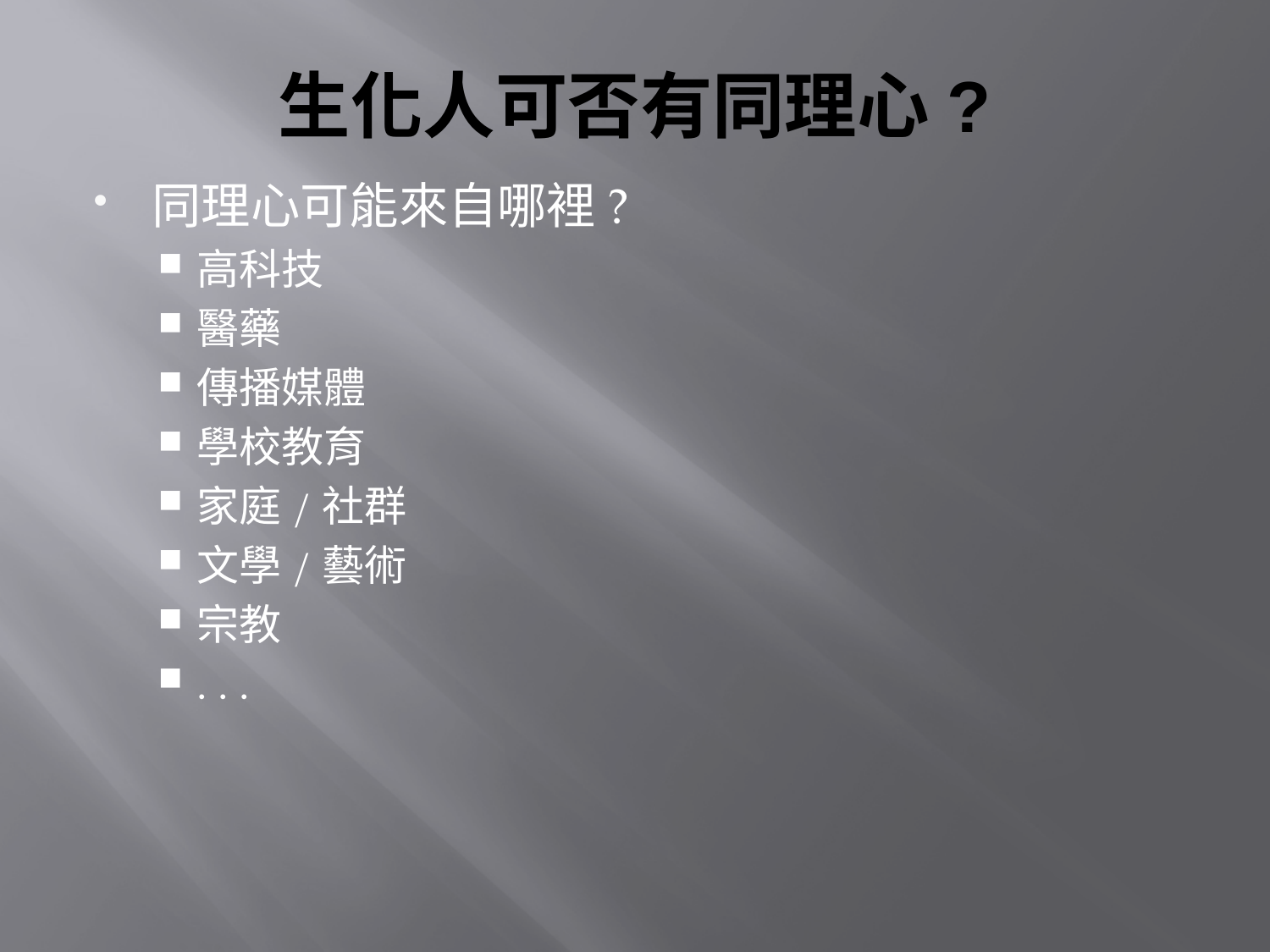

# 生化人可否有同理心?
同理心可能來自哪裡?
高科技
醫藥
傳播媒體
學校教育
家庭/社群
文學/藝術
宗教
. . .